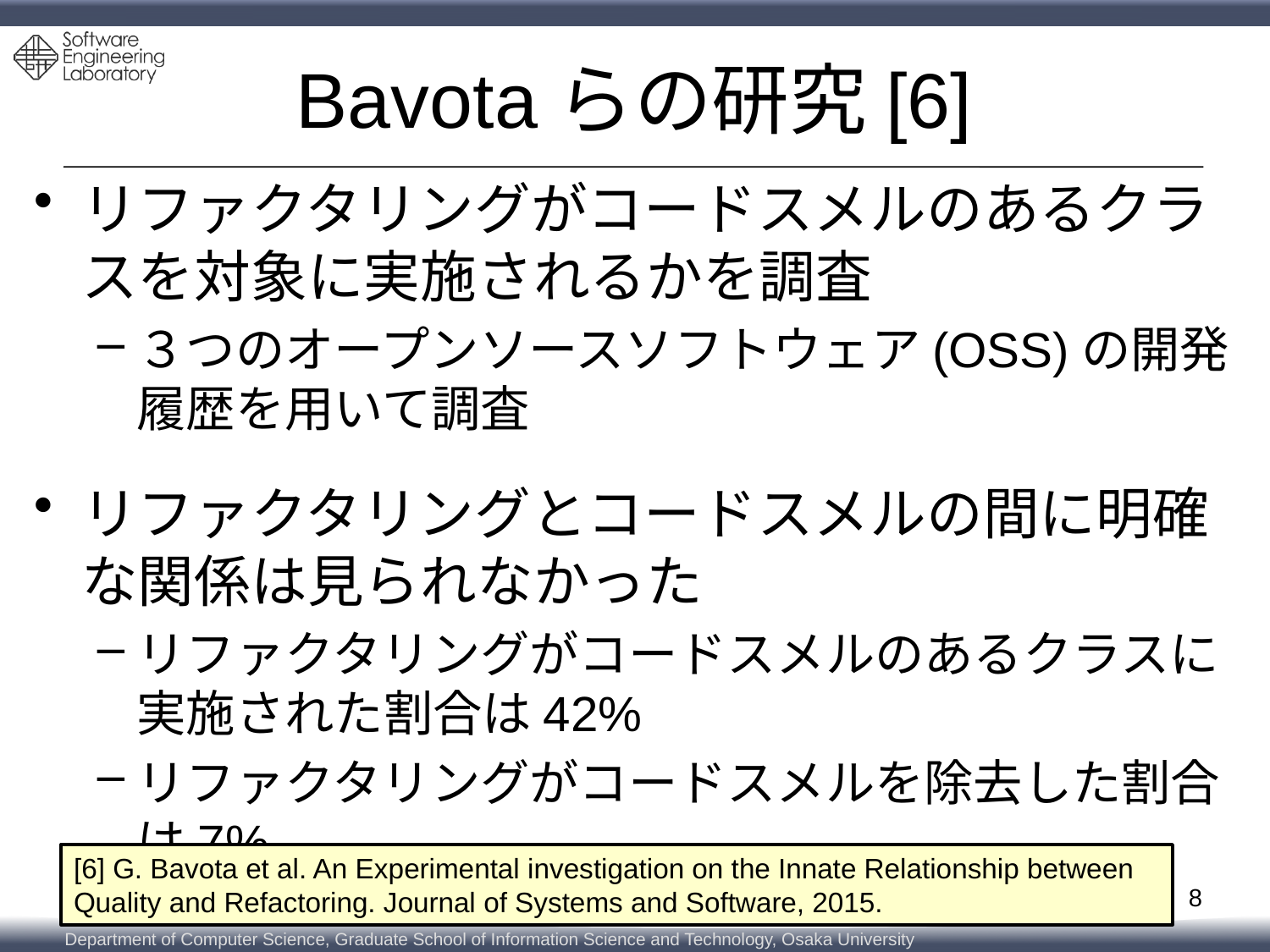

# Bavotaらの研究[6]
リファクタリングがコードスメルのあるクラスを対象に実施されるかを調査
３つのオープンソースソフトウェア(OSS)の開発履歴を用いて調査

リファクタリングとコードスメルの間に明確な関係は見られなかった
リファクタリングがコードスメルのあるクラスに実施された割合は42%
リファクタリングがコードスメルを除去した割合は7%

[6] G. Bavota et al. An Experimental investigation on the Innate Relationship between Quality and Refactoring. Journal of Systems and Software, 2015.
8